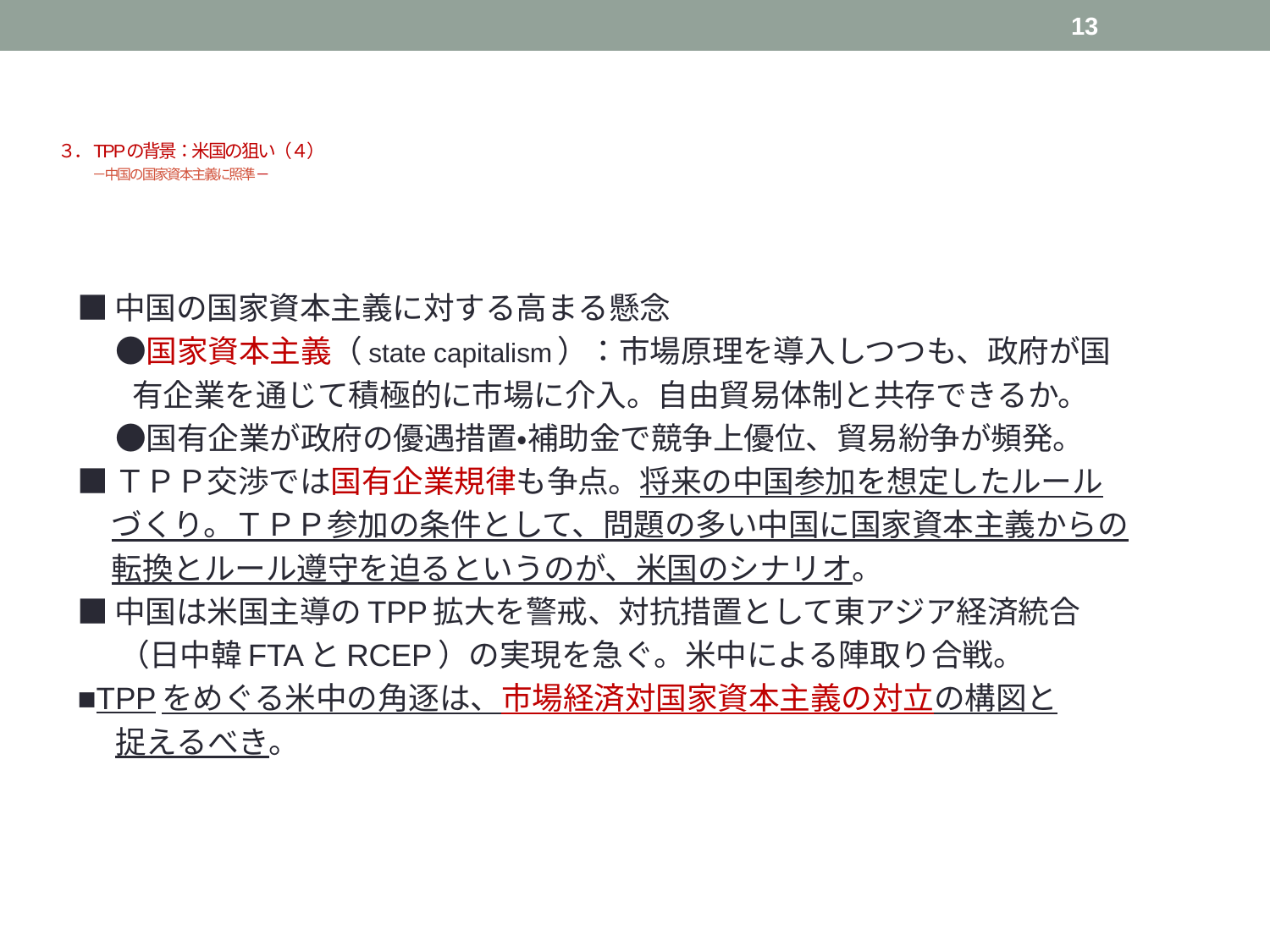

13
# ３．TPPの背景：米国の狙い（４） 　　－中国の国家資本主義に照準－
■中国の国家資本主義に対する高まる懸念
　 ●国家資本主義（state capitalism）：市場原理を導入しつつも、政府が国
       有企業を通じて積極的に市場に介入。自由貿易体制と共存できるか。
　 ●国有企業が政府の優遇措置・補助金で競争上優位、貿易紛争が頻発。
■ＴＰＰ交渉では国有企業規律も争点。将来の中国参加を想定したルール
    づくり。ＴＰＰ参加の条件として、問題の多い中国に国家資本主義からの
    転換とルール遵守を迫るというのが、米国のシナリオ。
■中国は米国主導のTPP拡大を警戒、対抗措置として東アジア経済統合
     （日中韓FTAとRCEP）の実現を急ぐ。米中による陣取り合戦。
■TPPをめぐる米中の角逐は、市場経済対国家資本主義の対立の構図と
　 捉えるべき。